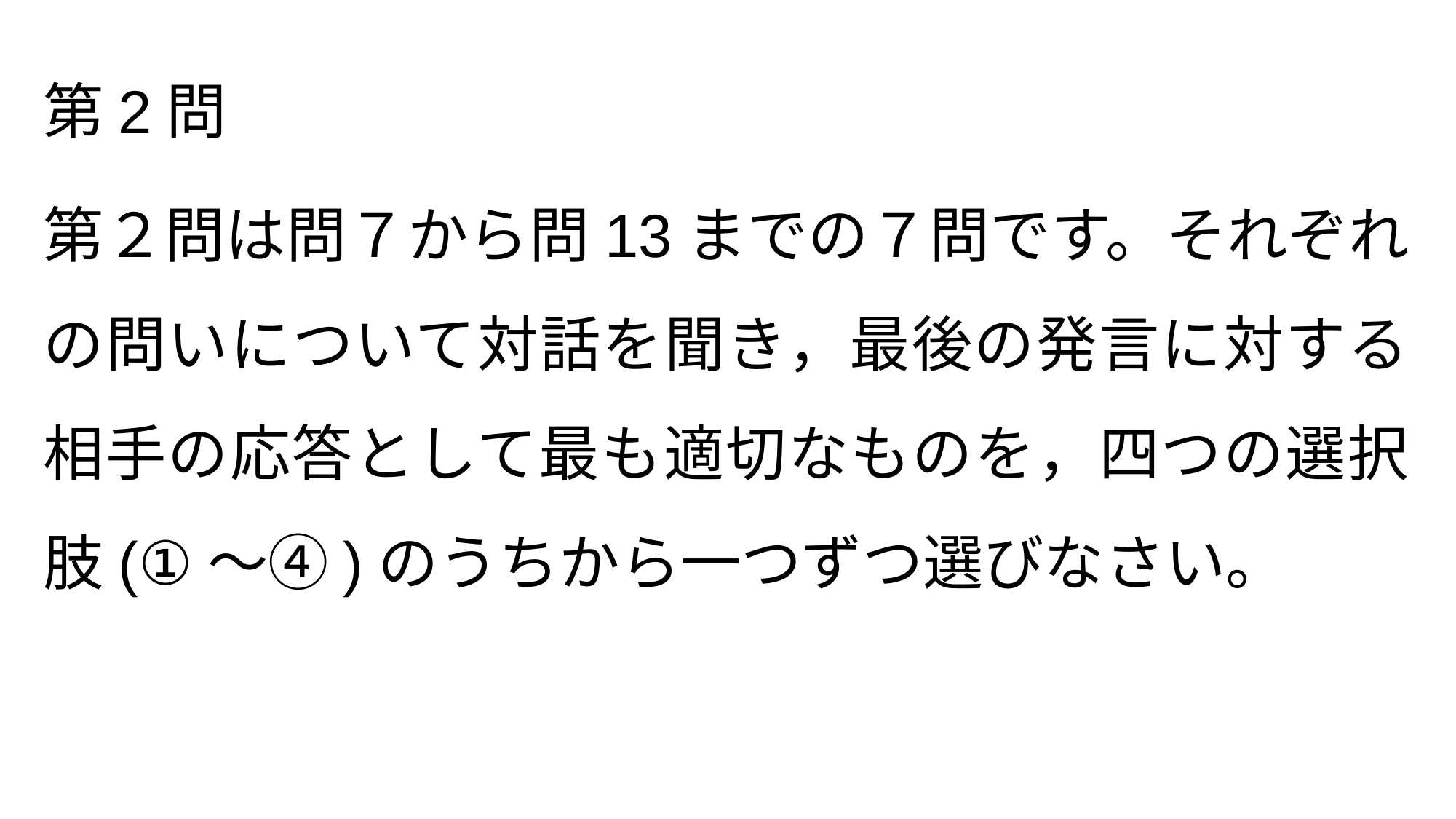

第2問
第２問は問７から問13までの７問です。それぞれの問いについて対話を聞き，最後の発言に対する相手の応答として最も適切なものを，四つの選択肢(①～④)のうちから一つずつ選びなさい。